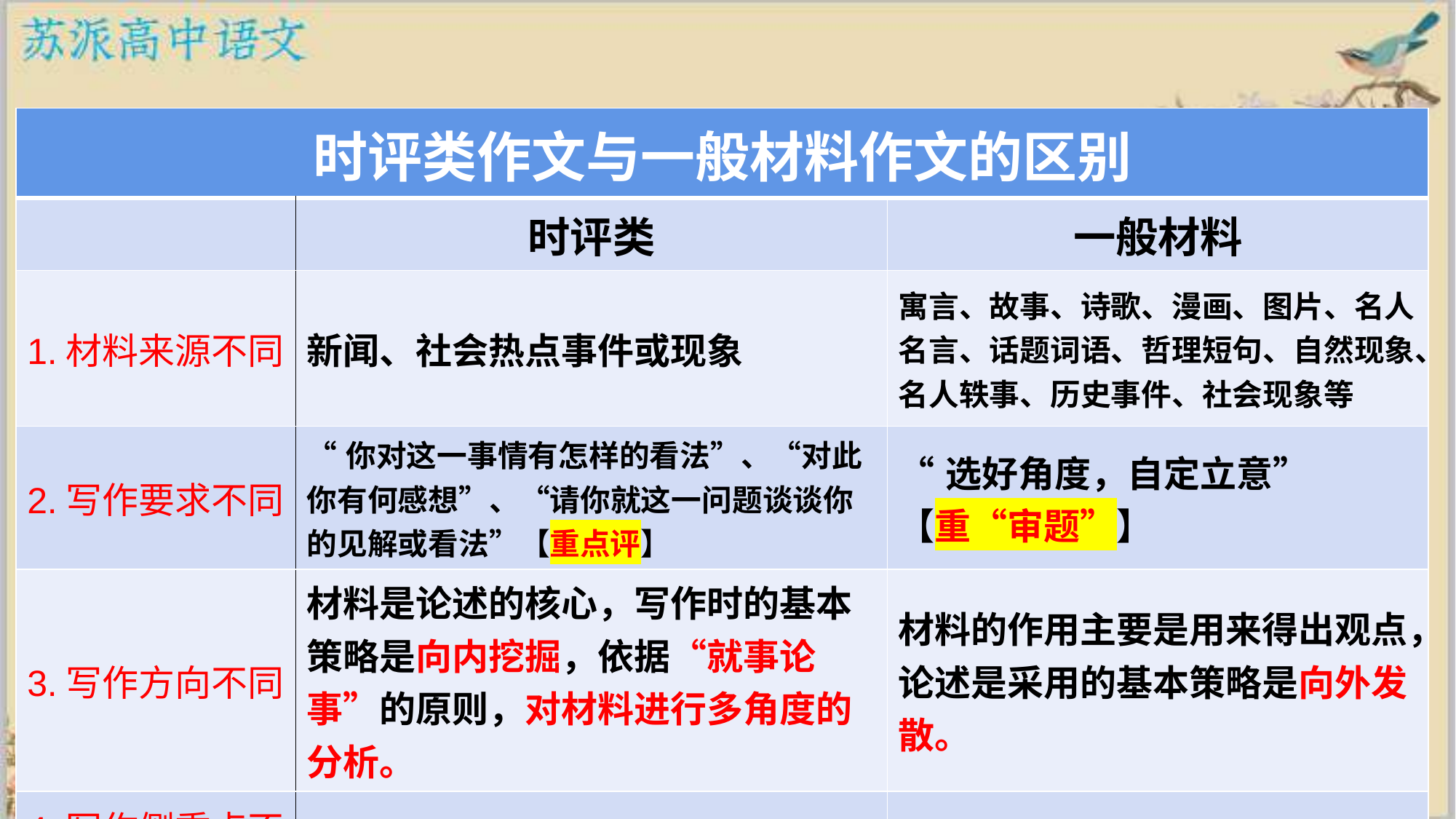

| 时评类作文与一般材料作文的区别 |  |  |
| --- | --- | --- |
|  | 时评类 | 一般材料 |
| 1.材料来源不同 | 新闻、社会热点事件或现象 | 寓言、故事、诗歌、漫画、图片、名人名言、话题词语、哲理短句、自然现象、名人轶事、历史事件、社会现象等 |
| 2.写作要求不同 | “你对这一事情有怎样的看法”、“对此你有何感想”、“请你就这一问题谈谈你的见解或看法”【重点评】 | “选好角度，自定立意” 【重“审题”】 |
| 3.写作方向不同 | 材料是论述的核心，写作时的基本策略是向内挖掘，依据“就事论事”的原则，对材料进行多角度的分析。 | 材料的作用主要是用来得出观点，论述是采用的基本策略是向外发散。 |
| 4.写作侧重点不同 | 就事论事、就事选例、因事说理 | 缘事发挥、谈古论今、并列对照 |